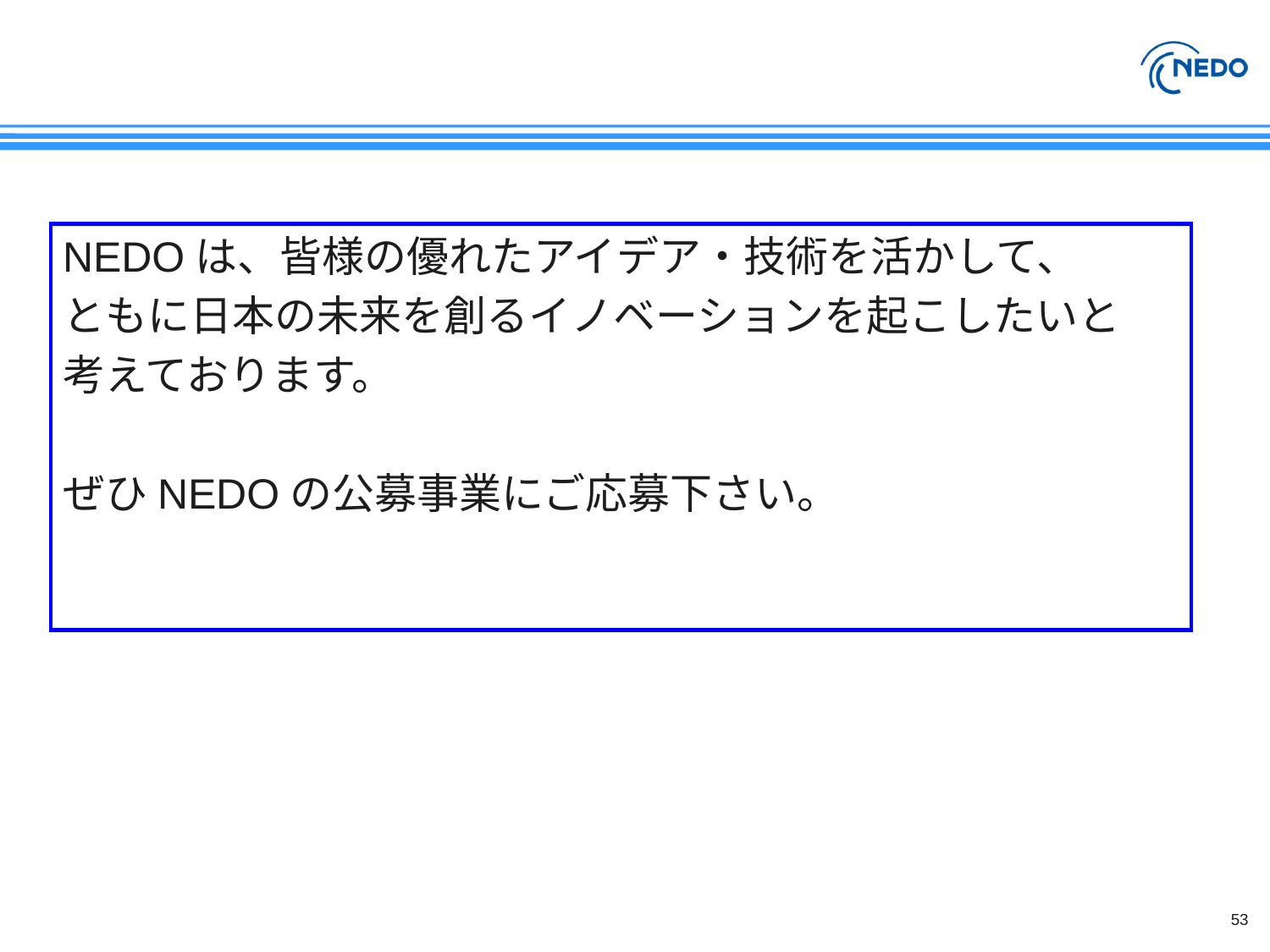

NEDOは、皆様の優れたアイデア・技術を活かして、
ともに日本の未来を創るイノベーションを起こしたいと
考えております。

ぜひNEDOの公募事業にご応募下さい。

53